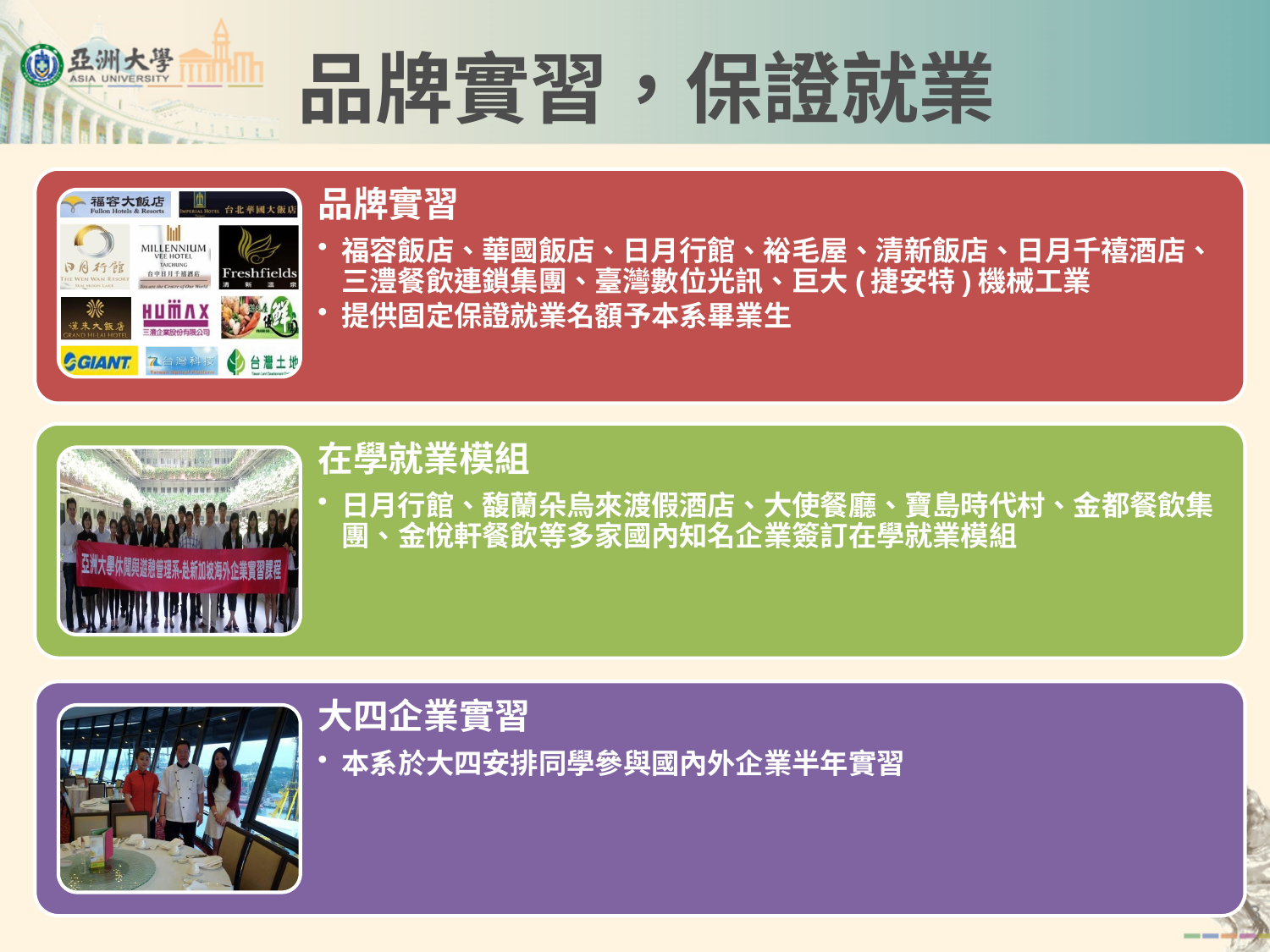

# 品牌實習，保證就業

品牌實習
福容飯店、華國飯店、日月行館、裕毛屋、清新飯店、日月千禧酒店、三澧餐飲連鎖集團、臺灣數位光訊、巨大(捷安特)機械工業
提供固定保證就業名額予本系畢業生
在學就業模組
日月行館、馥蘭朵烏來渡假酒店、大使餐廳、寶島時代村、金都餐飲集團、金悅軒餐飲等多家國內知名企業簽訂在學就業模組
大四企業實習
本系於大四安排同學參與國內外企業半年實習
15